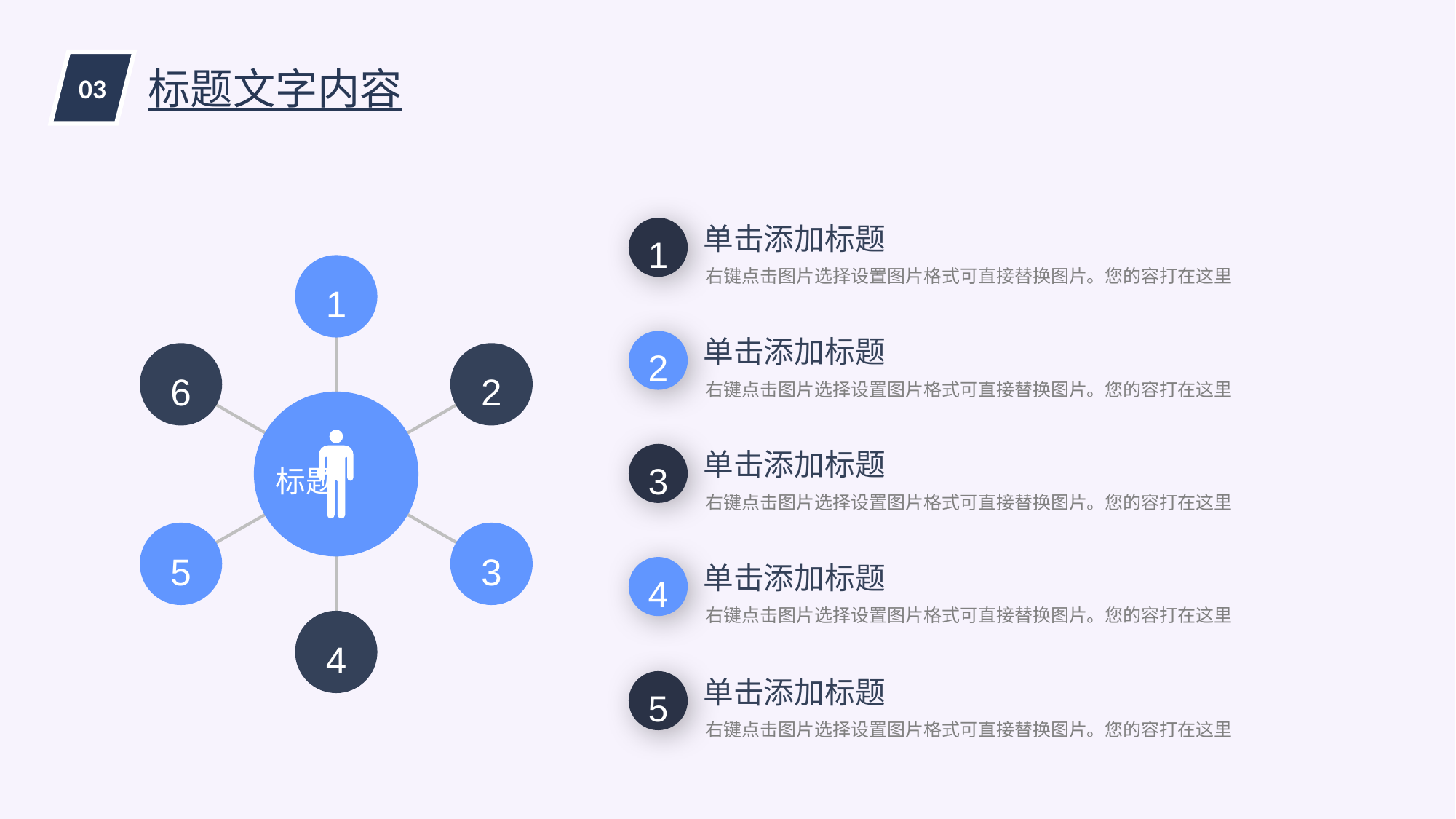

03
标题文字内容
单击添加标题
右键点击图片选择设置图片格式可直接替换图片。您的容打在这里
1
1
2
6
5
3
4

单击添加标题
右键点击图片选择设置图片格式可直接替换图片。您的容打在这里
2
单击添加标题
右键点击图片选择设置图片格式可直接替换图片。您的容打在这里
3
标题
单击添加标题
右键点击图片选择设置图片格式可直接替换图片。您的容打在这里
4
单击添加标题
右键点击图片选择设置图片格式可直接替换图片。您的容打在这里
5